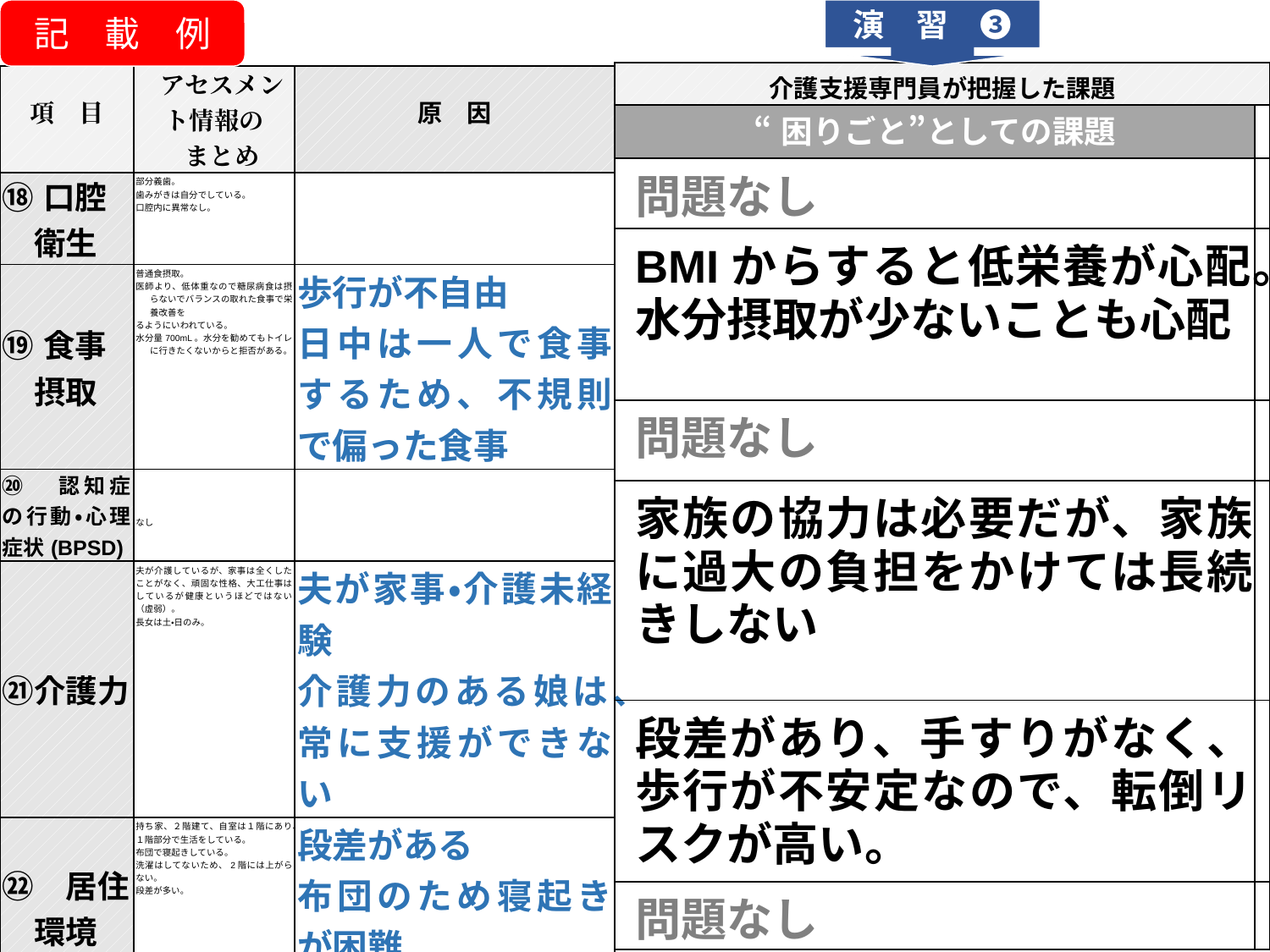

記　載　例
演　習　❸
| 介護支援専門員が把握した課題 |  |
| --- | --- |
| “困りごと”としての課題 |  |
| 問題なし |  |
| BMIからすると低栄養が心配。 水分摂取が少ないことも心配 |  |
| 問題なし |  |
| 家族の協力は必要だが、家族に過大の負担をかけては長続きしない |  |
| 段差があり、手すりがなく、歩行が不安定なので、転倒リスクが高い。 |  |
| 問題なし |  |
| 項　目 | アセスメント情報の まとめ | 原　因 |
| --- | --- | --- |
| ⑱口腔 　衛生 | 部分義歯。 歯みがきは自分でしている。 口腔内に異常なし。 |  |
| ⑲食事 　摂取 | 普通食摂取。 医師より、低体重なので糖尿病食は摂らないでバランスの取れた食事で栄養改善を るようにいわれている。 水分量700mL。水分を勧めてもトイレに行きたくないからと拒否がある。 | 歩行が不自由 日中は一人で食事するため、不規則で偏った食事 |
| ⑳　認知症の行動・心理症状(BPSD) | なし |  |
| ㉑介護力 | 夫が介護しているが、家事は全くしたことがなく、頑固な性格、大工仕事はしているが健康というほどではない（虚弱）。 長女は土・日のみ。 | 夫が家事・介護未経験 介護力のある娘は、常に支援ができない |
| ㉒　居住 　環境 | 持ち家、２階建て、自室は１階にあり、１階部分で生活をしている。 布団で寝起きしている。 洗濯はしてないため、2階には上がらない。 段差が多い。 | 段差がある 布団のため寝起きが困難 |
| ㉓　特別 　な状況 | 特になし。 |  |